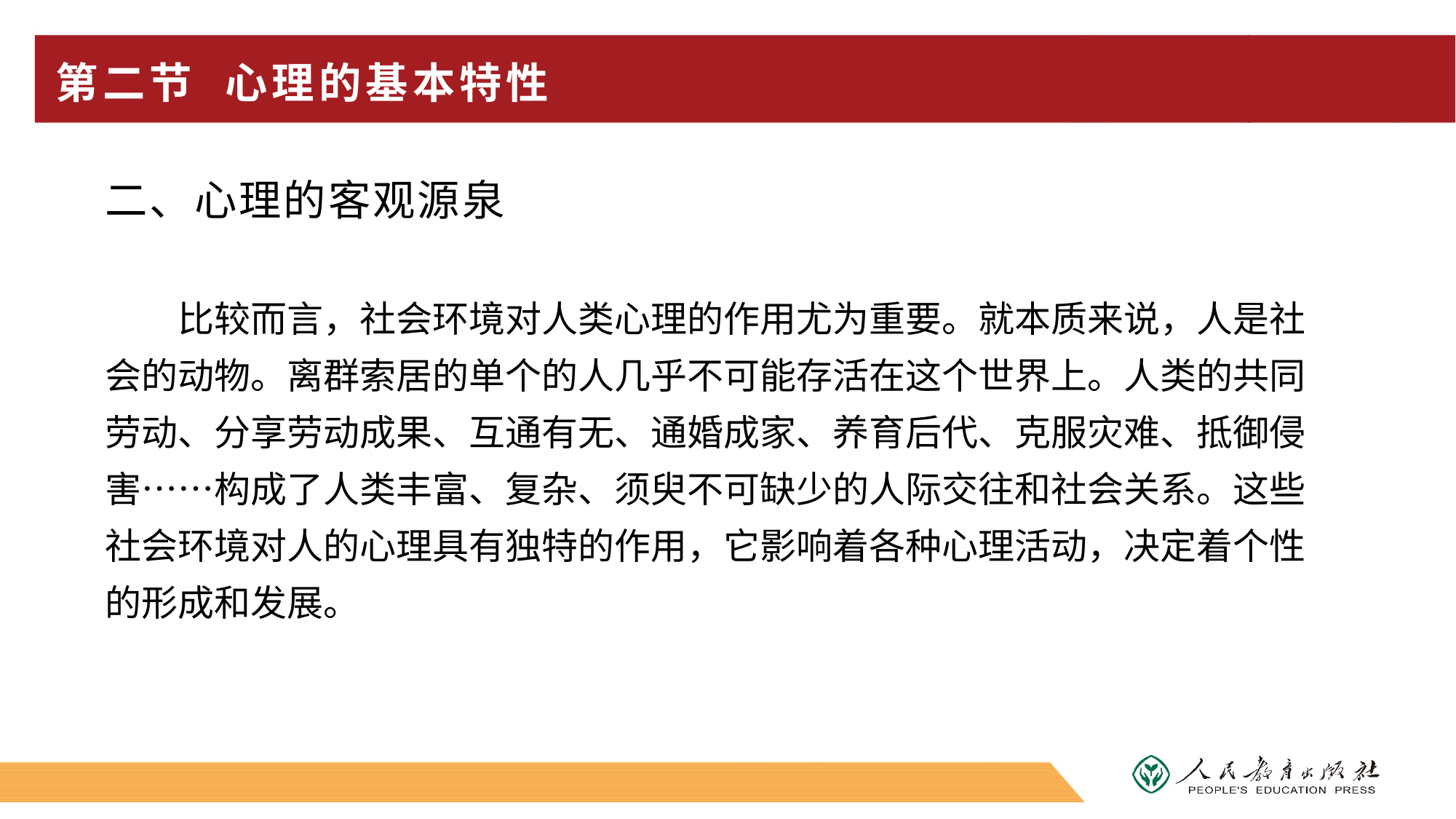

# 第二节  心理的基本特性
二、心理的客观源泉
比较而言，社会环境对人类心理的作用尤为重要。就本质来说，人是社会的动物。离群索居的单个的人几乎不可能存活在这个世界上。人类的共同劳动、分享劳动成果、互通有无、通婚成家、养育后代、克服灾难、抵御侵害……构成了人类丰富、复杂、须臾不可缺少的人际交往和社会关系。这些社会环境对人的心理具有独特的作用，它影响着各种心理活动，决定着个性的形成和发展。